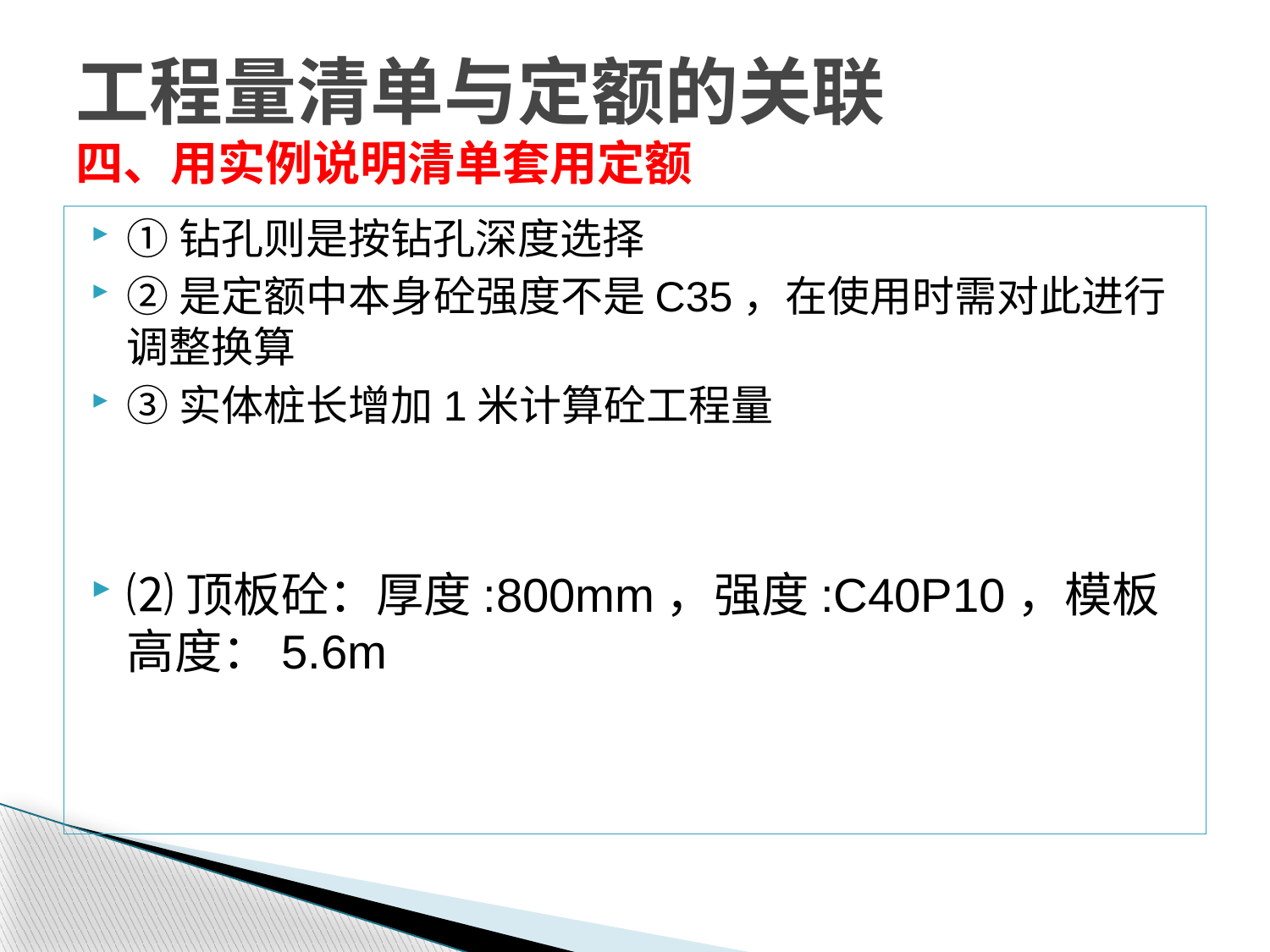

# 工程量清单与定额的关联 四、用实例说明清单套用定额
①钻孔则是按钻孔深度选择
②是定额中本身砼强度不是C35，在使用时需对此进行调整换算
③实体桩长增加1米计算砼工程量

⑵顶板砼：厚度:800mm，强度:C40P10，模板高度：5.6m